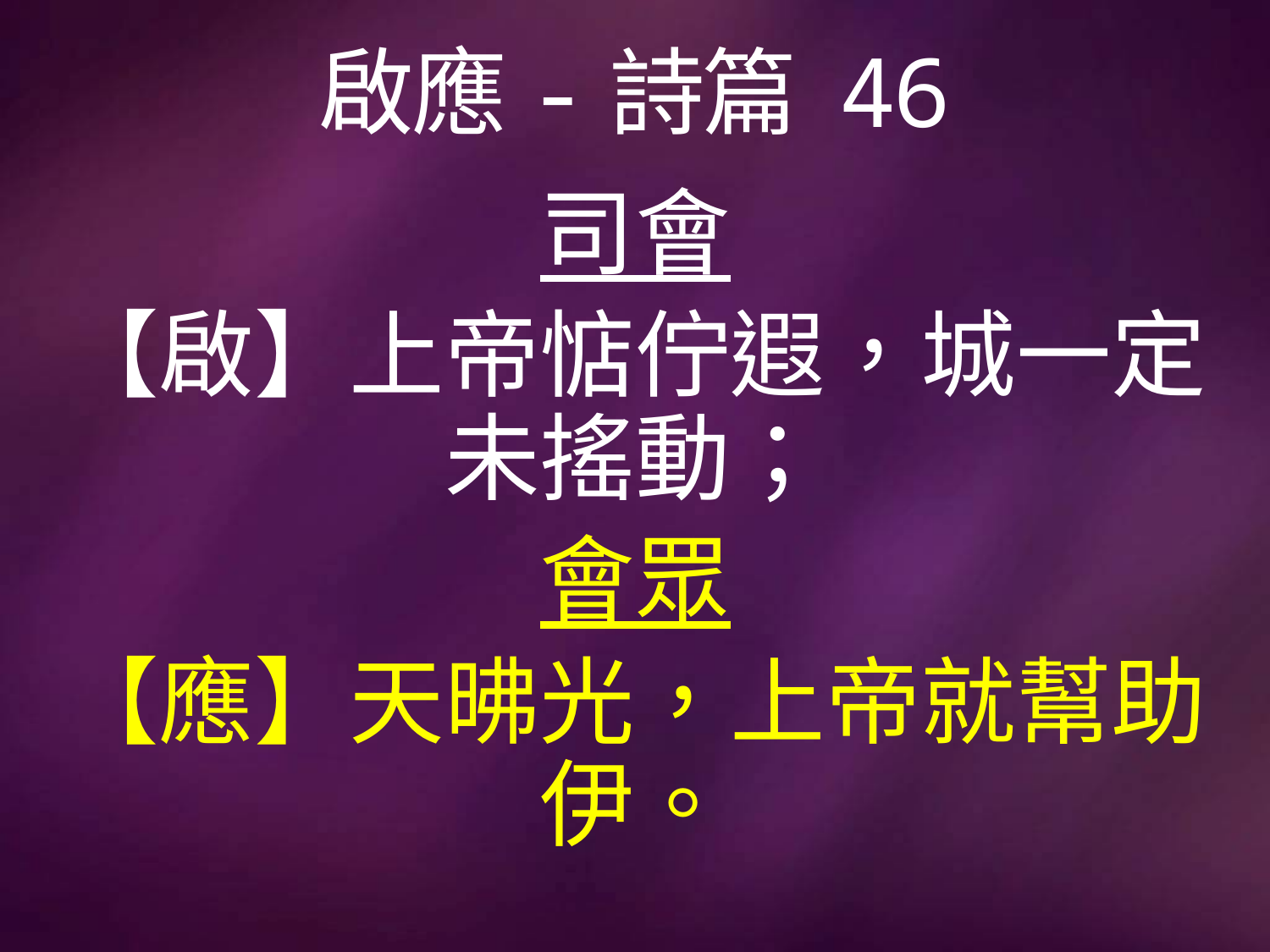

# 啟應-詩篇 46
司會
【啟】上帝惦佇遐，城一定未搖動；
會眾
【應】天昲光，上帝就幫助伊。